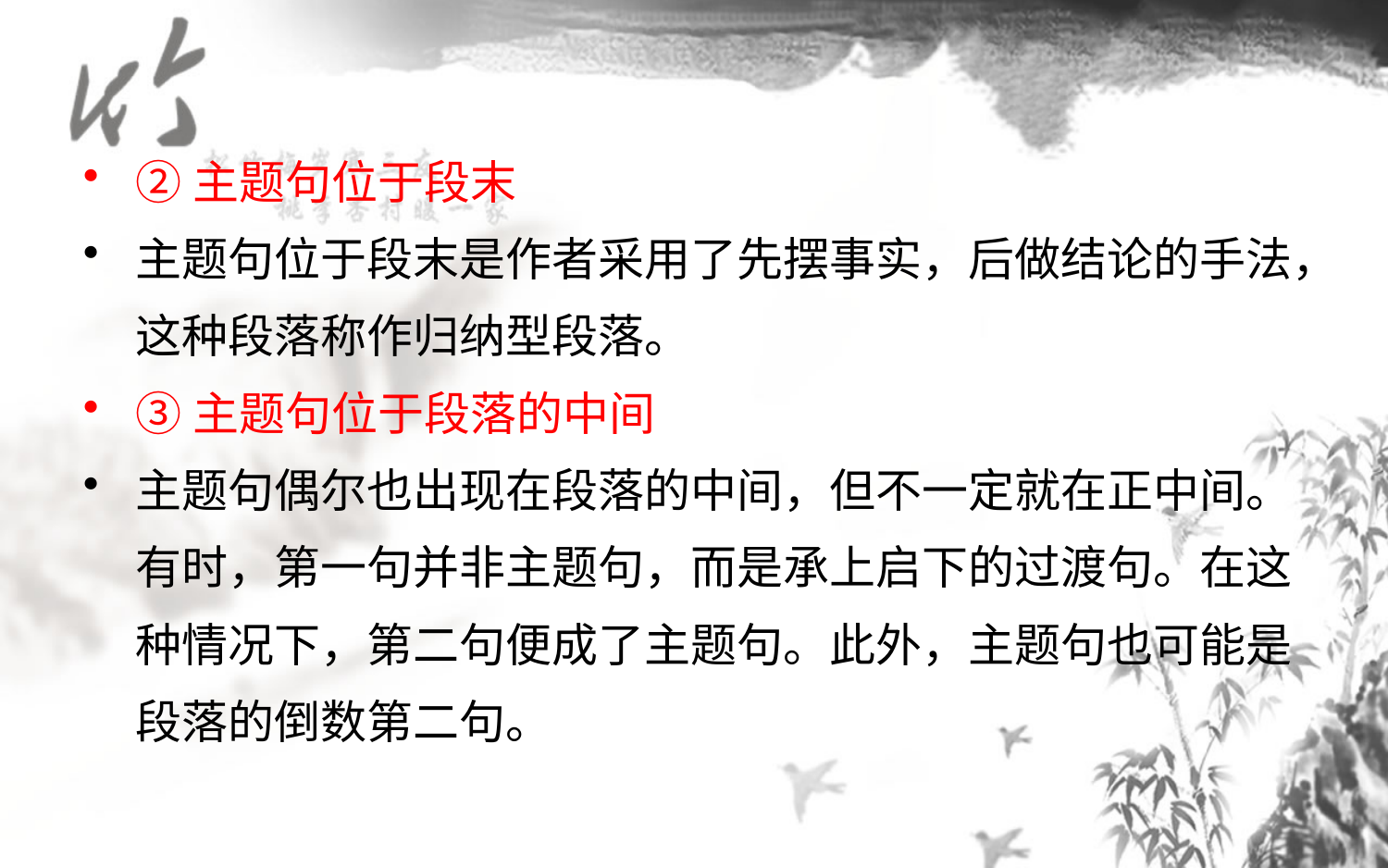

②主题句位于段末
主题句位于段末是作者采用了先摆事实，后做结论的手法，这种段落称作归纳型段落。
③主题句位于段落的中间
主题句偶尔也出现在段落的中间，但不一定就在正中间。有时，第一句并非主题句，而是承上启下的过渡句。在这种情况下，第二句便成了主题句。此外，主题句也可能是段落的倒数第二句。